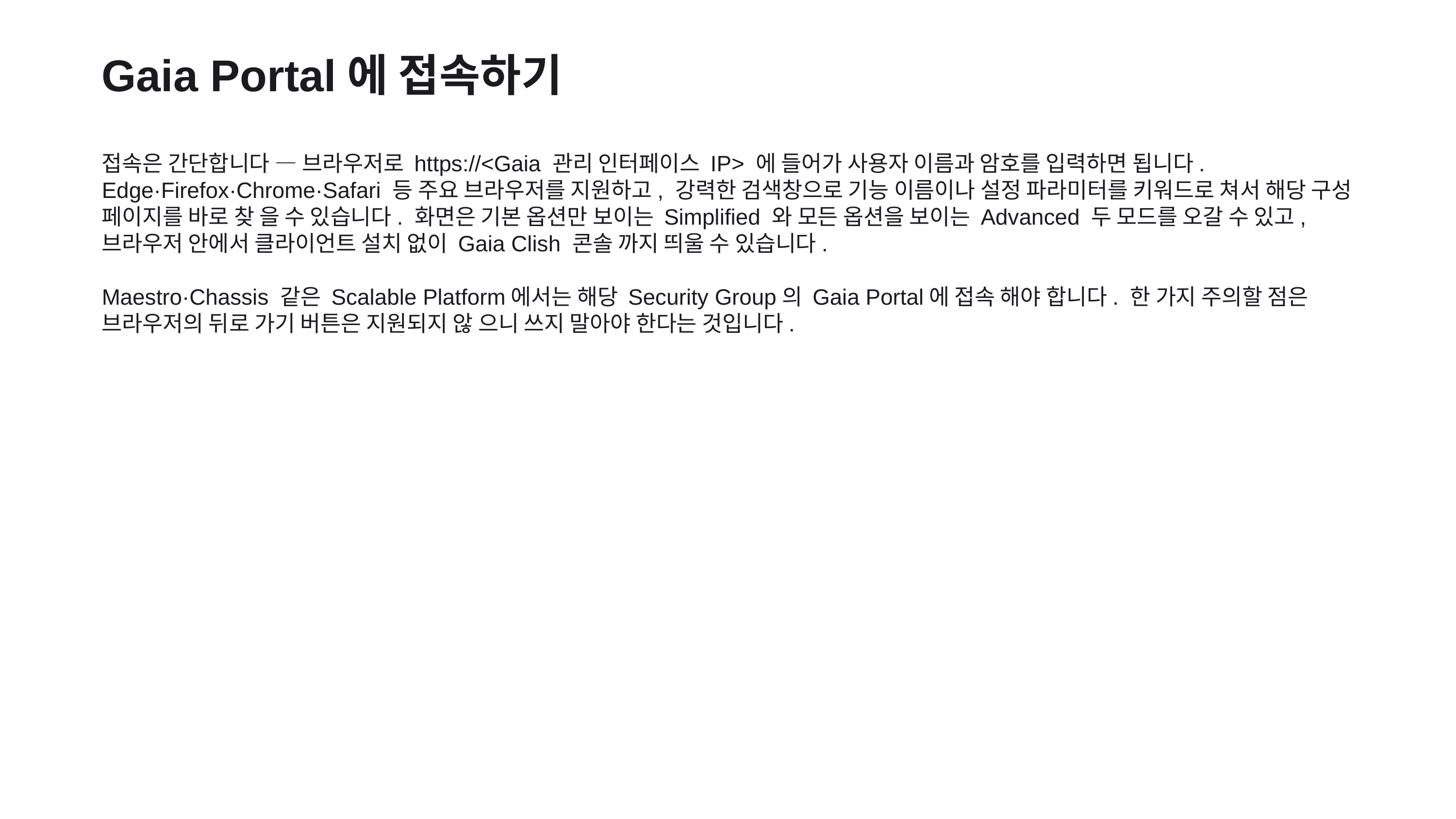

Gaia Portal에 접속하기
접속은 간단합니다 — 브라우저로 https://<Gaia 관리 인터페이스 IP> 에 들어가 사용자 이름과 암호를 입력하면 됩니다. Edge·Firefox·Chrome·Safari 등 주요 브라우저를 지원하고, 강력한 검색창으로 기능 이름이나 설정 파라미터를 키워드로 쳐서 해당 구성 페이지를 바로 찾 을 수 있습니다. 화면은 기본 옵션만 보이는 Simplified 와 모든 옵션을 보이는 Advanced 두 모드를 오갈 수 있고, 브라우저 안에서 클라이언트 설치 없이 Gaia Clish 콘솔 까지 띄울 수 있습니다.

Maestro·Chassis 같은 Scalable Platform에서는 해당 Security Group의 Gaia Portal에 접속 해야 합니다. 한 가지 주의할 점은 브라우저의 뒤로 가기 버튼은 지원되지 않 으니 쓰지 말아야 한다는 것입니다.